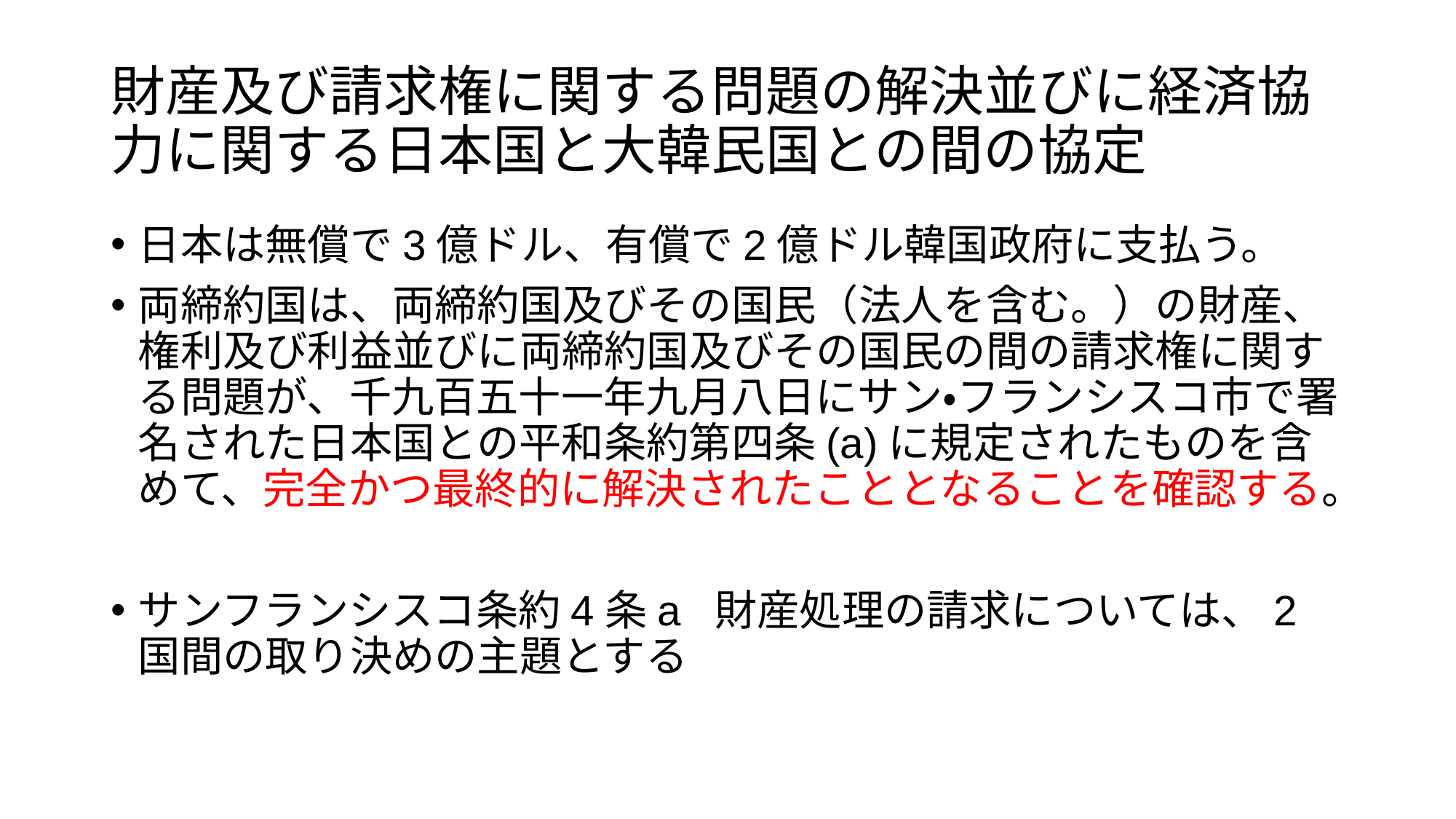

# 財産及び請求権に関する問題の解決並びに経済協力に関する日本国と大韓民国との間の協定
日本は無償で3億ドル、有償で2億ドル韓国政府に支払う。
両締約国は、両締約国及びその国民（法人を含む。）の財産、権利及び利益並びに両締約国及びその国民の間の請求権に関する問題が、千九百五十一年九月八日にサン・フランシスコ市で署名された日本国との平和条約第四条(a)に規定されたものを含めて、完全かつ最終的に解決されたこととなることを確認する。

サンフランシスコ条約4条a  財産処理の請求については、2国間の取り決めの主題とする